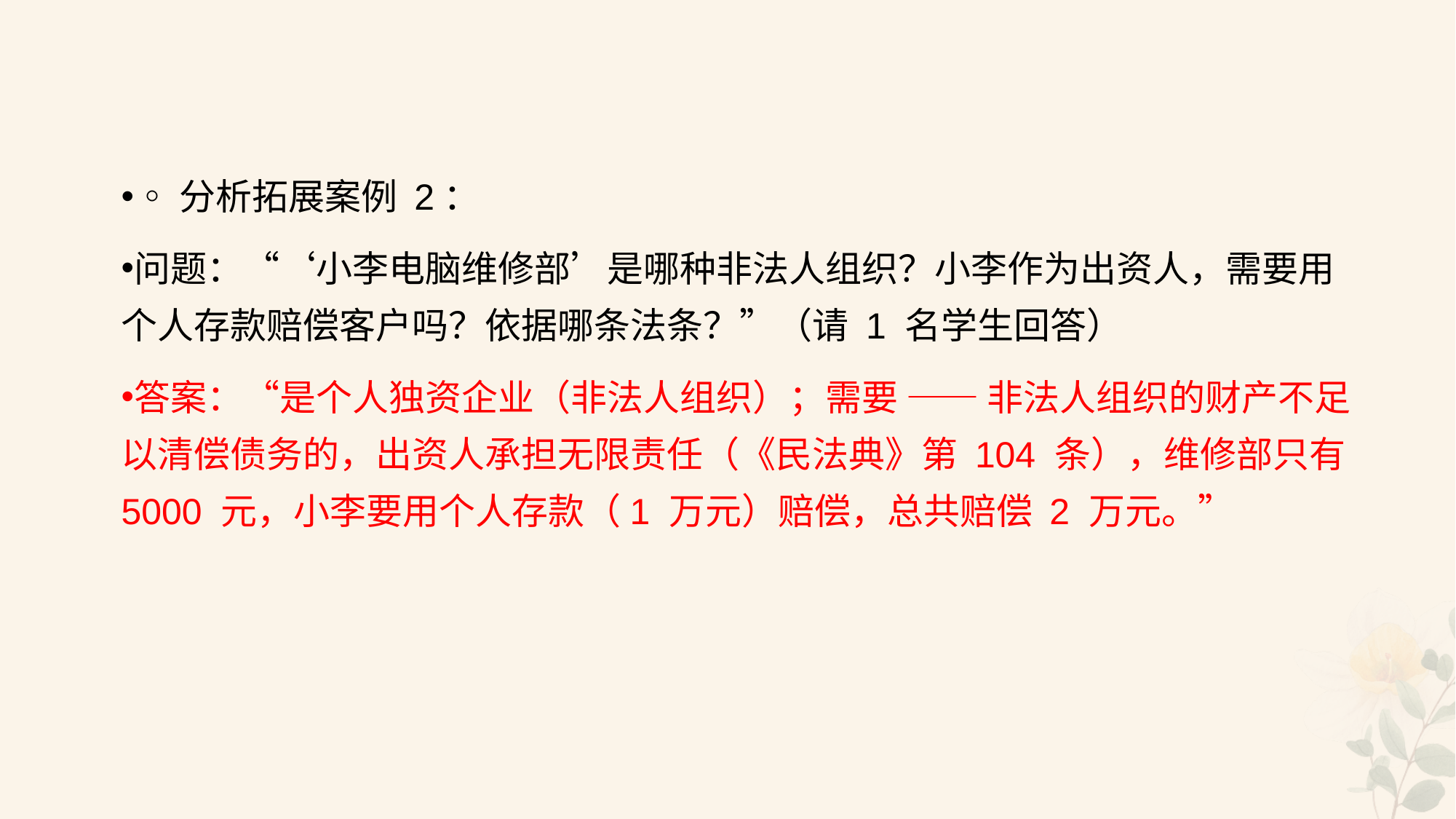

#
◦分析拓展案例 2：
问题：“‘小李电脑维修部’是哪种非法人组织？小李作为出资人，需要用个人存款赔偿客户吗？依据哪条法条？”（请 1 名学生回答）
答案：“是个人独资企业（非法人组织）；需要 —— 非法人组织的财产不足以清偿债务的，出资人承担无限责任（《民法典》第 104 条），维修部只有 5000 元，小李要用个人存款（1 万元）赔偿，总共赔偿 2 万元。”